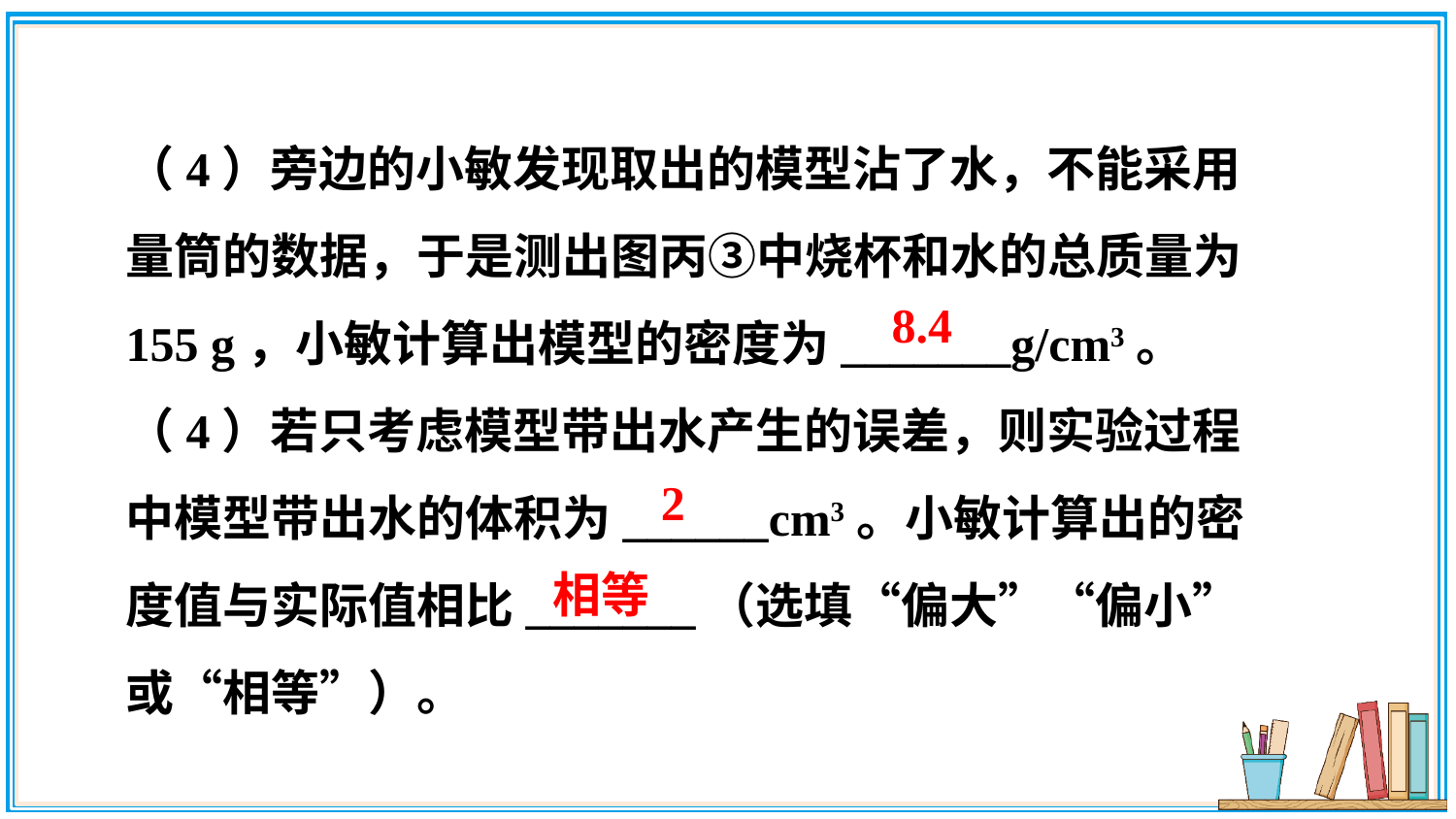

（4）旁边的小敏发现取出的模型沾了水，不能采用量筒的数据，于是测出图丙③中烧杯和水的总质量为 155 g，小敏计算出模型的密度为_______g/cm3。
（4）若只考虑模型带出水产生的误差，则实验过程中模型带出水的体积为______cm3。小敏计算出的密度值与实际值相比_______（选填“偏大”“偏小”或“相等”）。
8.4
2
相等